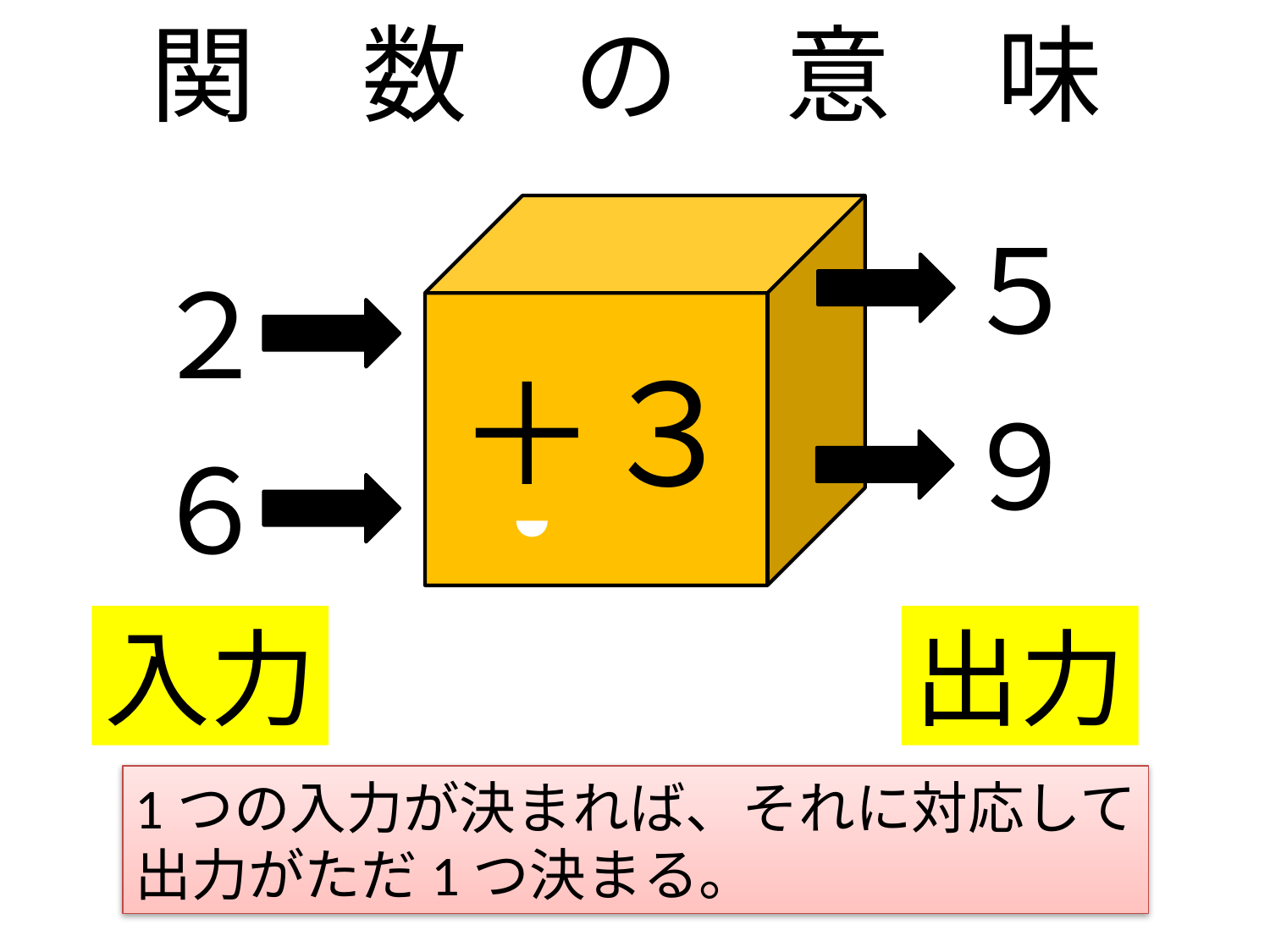

# 関　数　の　意　味
？
５

２

＋３
９
６

入力
出力
1つの入力が決まれば、それに対応して
出力がただ1つ決まる。